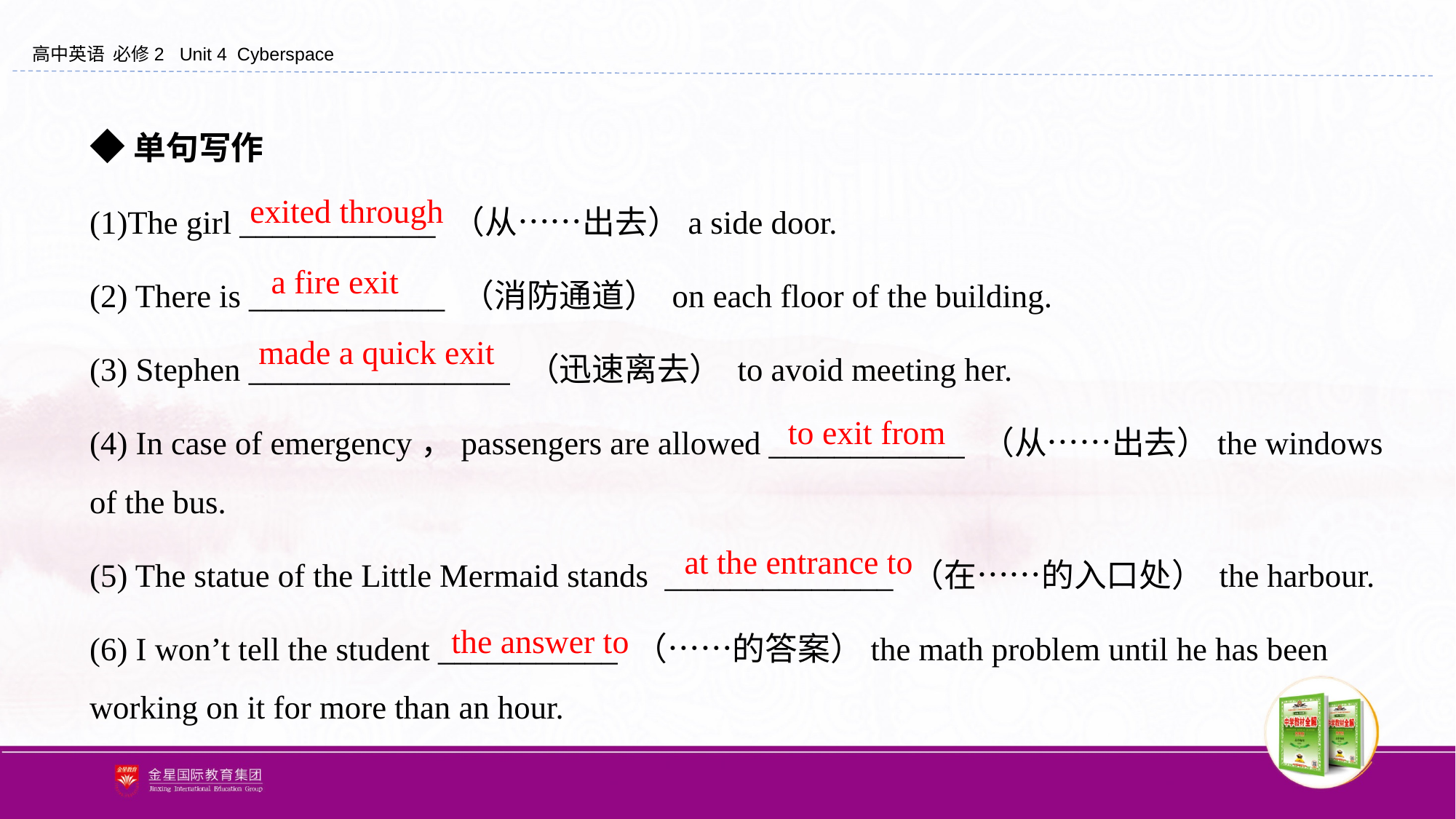

◆单句写作
(1)The girl ____________ （从……出去）a side door.
(2) There is ____________ （消防通道） on each floor of the building.
(3) Stephen ________________ （迅速离去） to avoid meeting her.
(4) In case of emergency，passengers are allowed ____________ （从……出去）the windows of the bus.
(5) The statue of the Little Mermaid stands  ______________ （在……的入口处） the harbour.
(6) I won’t tell the student ___________ （……的答案）the math problem until he has been working on it for more than an hour.
exited through
a fire exit
made a quick exit
to exit from
at the entrance to
the answer to